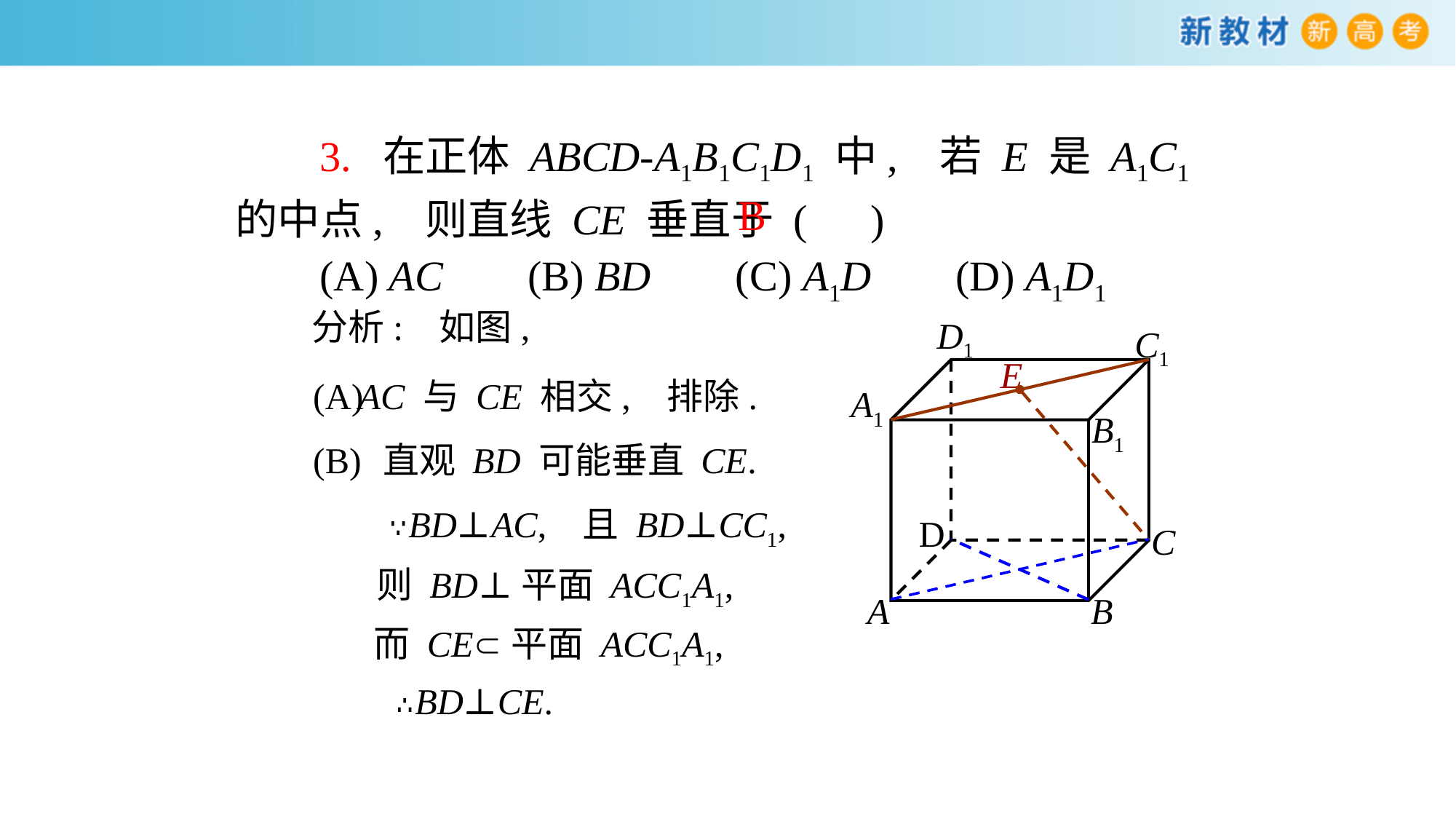

3.  在正体 ABCD-A1B1C1D1 中,   若 E 是 A1C1 的中点,   则直线 CE 垂直于 (      )
        (A) AC        (B) BD        (C) A1D        (D) A1D1
B
分析:
如图,
D1
C1
E

A1

B1
D
C

A
B
(A)
AC 与 CE 相交,   排除.
(B)
直观 BD 可能垂直 CE.
∵BD⊥AC,   且 BD⊥CC1,

则 BD⊥平面 ACC1A1,
而 CE⊂平面 ACC1A1,
∴BD⊥CE.